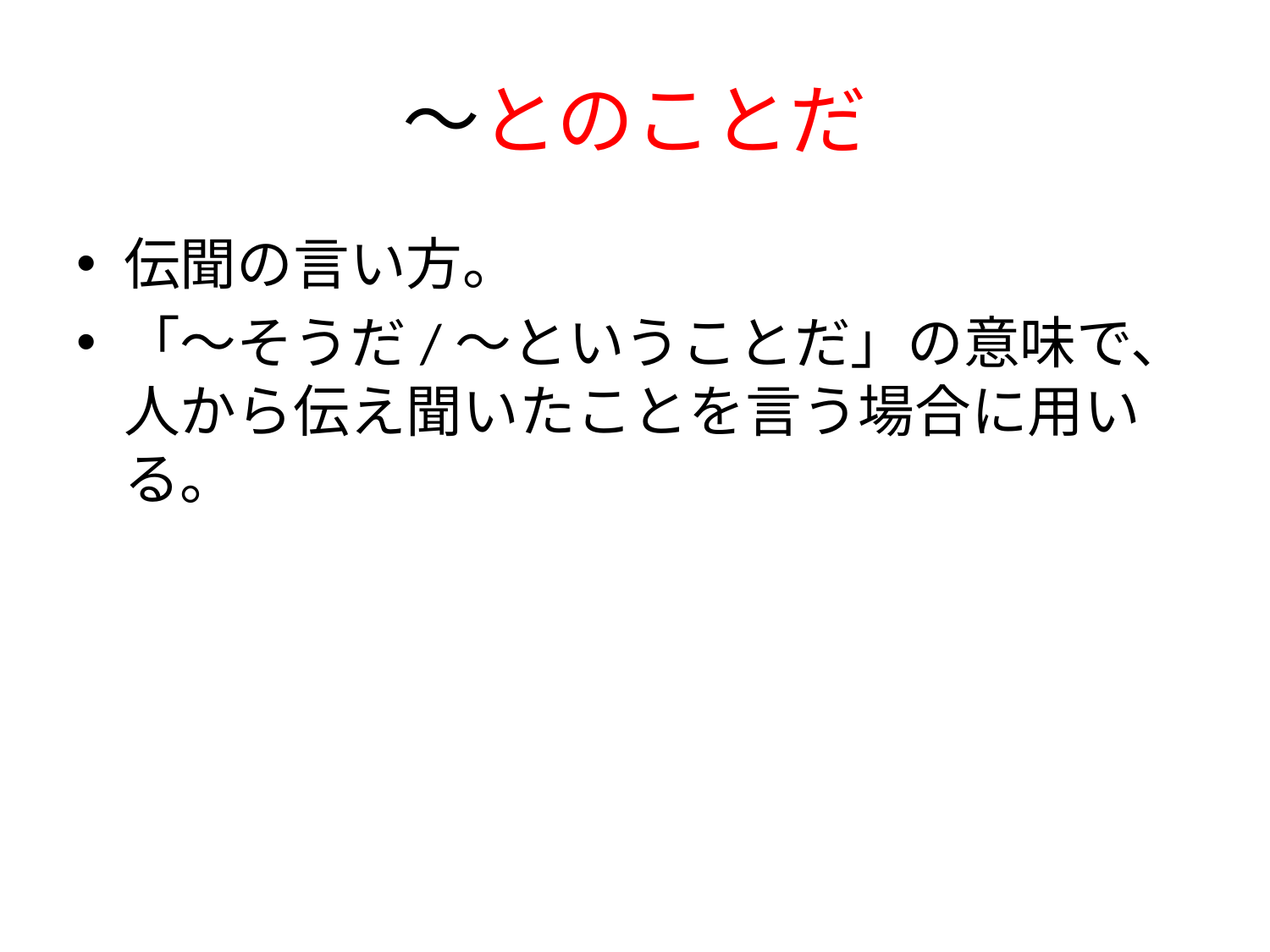

# ～とのことだ
伝聞の言い方。
「～そうだ/～ということだ」の意味で、人から伝え聞いたことを言う場合に用いる。